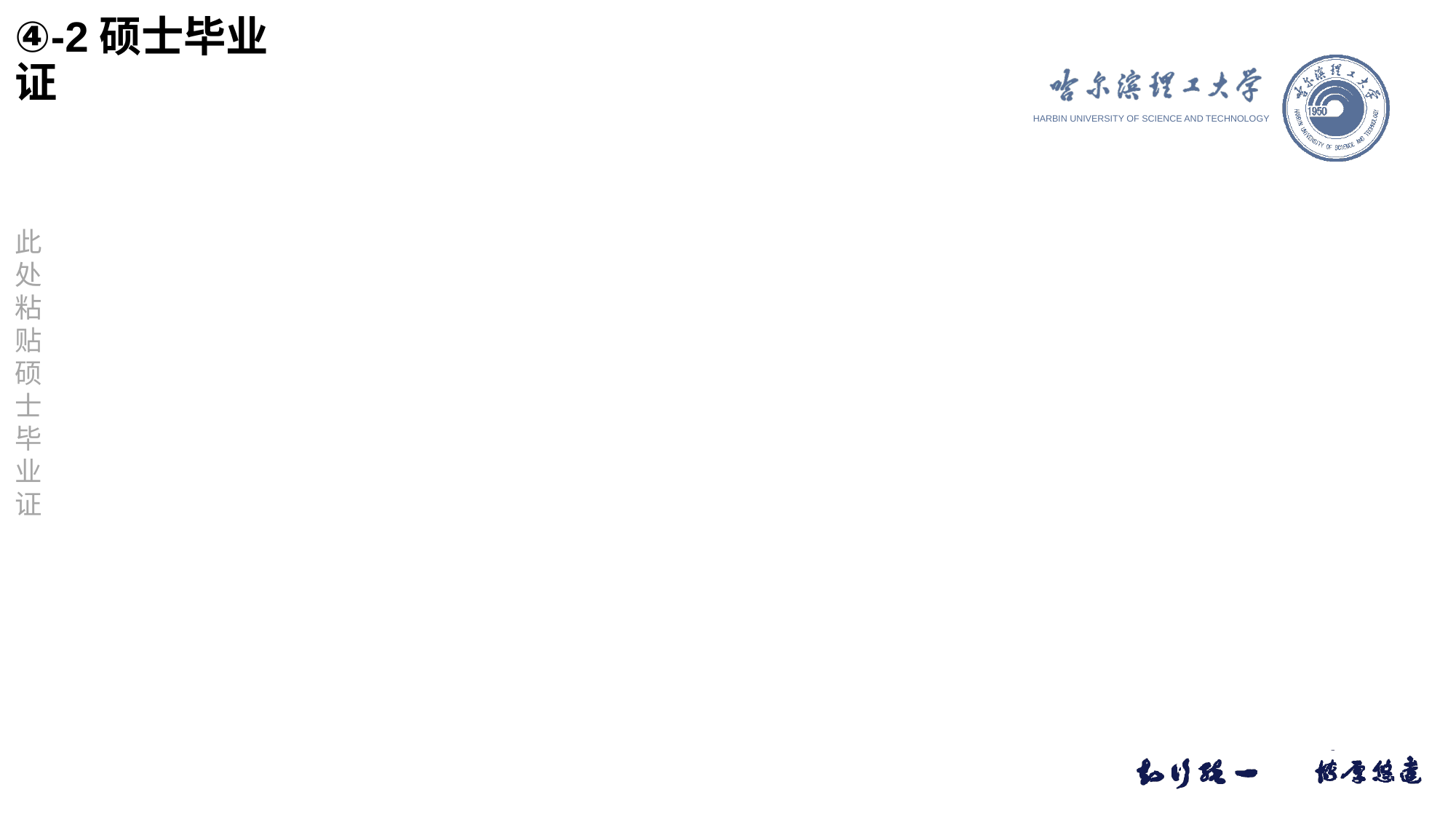

④-2硕士毕业证
此
处
粘
贴
硕
士
毕
业
证